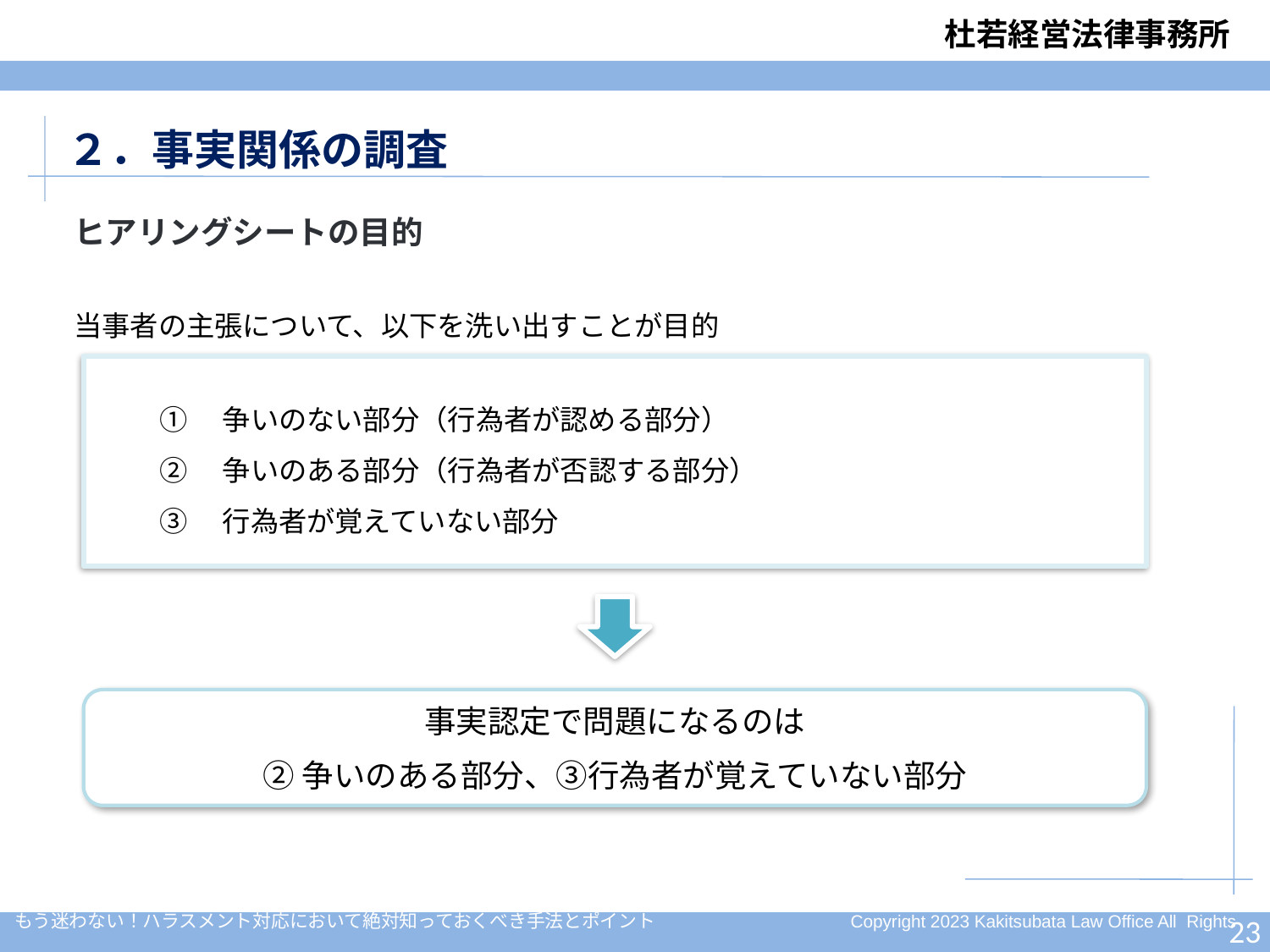

２．事実関係の調査
ヒアリングシートの目的
当事者の主張について、以下を洗い出すことが目的
①　争いのない部分（行為者が認める部分）
②　争いのある部分（行為者が否認する部分）
③　行為者が覚えていない部分

事実認定で問題になるのは
②争いのある部分、③行為者が覚えていない部分
23